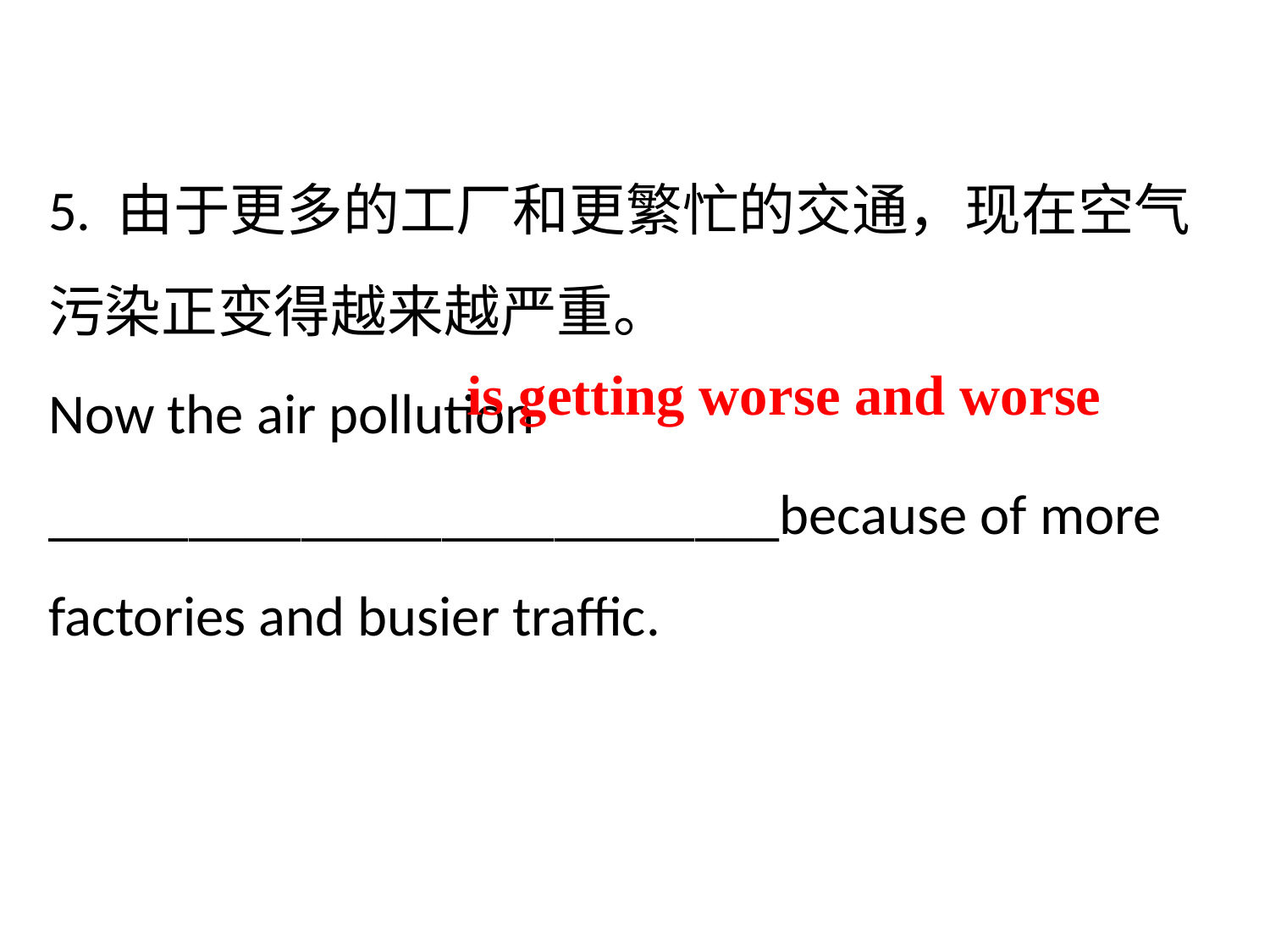

5. 由于更多的工厂和更繁忙的交通，现在空气污染正变得越来越严重。
Now the air pollution __________________________because of more factories and busier traffic.
is getting worse and worse